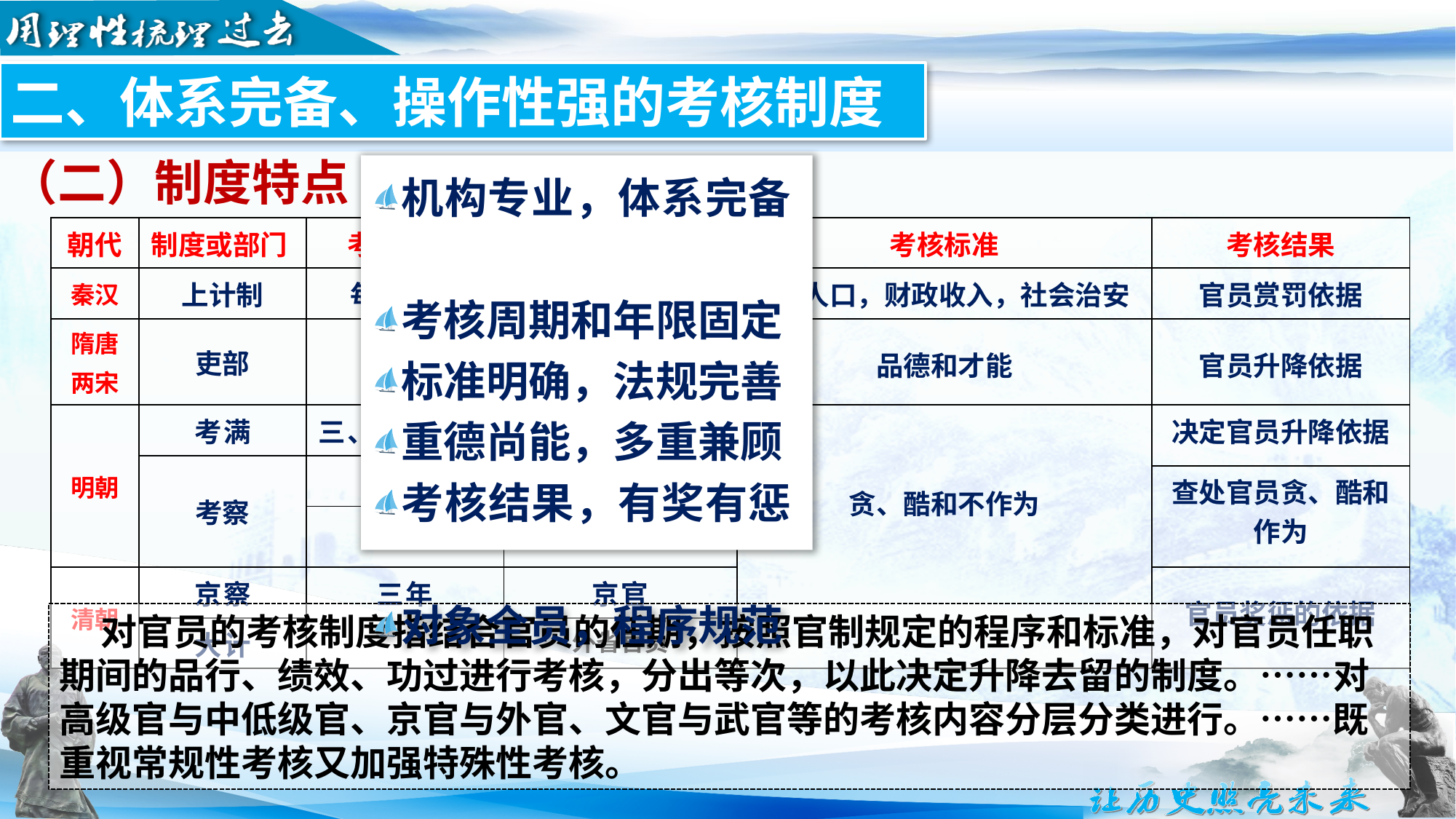

二、体系完备、操作性强的考核制度
（二）制度特点
机构专业，体系完备
考核周期和年限固定
标准明确，法规完善
重德尚能，多重兼顾
考核结果，有奖有惩
对象全员，程序规范
| 朝代 | 制度或部门 | 考核时间 | 考核对象 | 考核标准 | 考核结果 |
| --- | --- | --- | --- | --- | --- |
| 秦汉 | 上计制 | 每年岁末 | 地方行政长官 | 土地人口，财政收入，社会治安 | 官员赏罚依据 |
| 隋唐 两宋 | 吏部 | 每年 | 九品以上官员 | 品德和才能 | 官员升降依据 |
| 明朝 | 考满 | 三、六、九年 | 任职期满的官员 | 贪、酷和不作为 | 决定官员升降依据 |
|  | 考察 | 三年 | 外地官员 |  |  |
|  |  |  |  |  | 查处官员贪、酷和作为 |
|  |  | 六年 | 京官 |  |  |
| 清朝 | 京察 | 三年 | 京官 |  | 官员奖惩的依据 |
|  | 大计 |  | 外省官员 |  |  |
    对官员的考核制度指结合官员的任期，按照官制规定的程序和标准，对官员任职期间的品行、绩效、功过进行考核，分出等次，以此决定升降去留的制度。……对高级官与中低级官、京官与外官、文官与武官等的考核内容分层分类进行。……既重视常规性考核又加强特殊性考核。